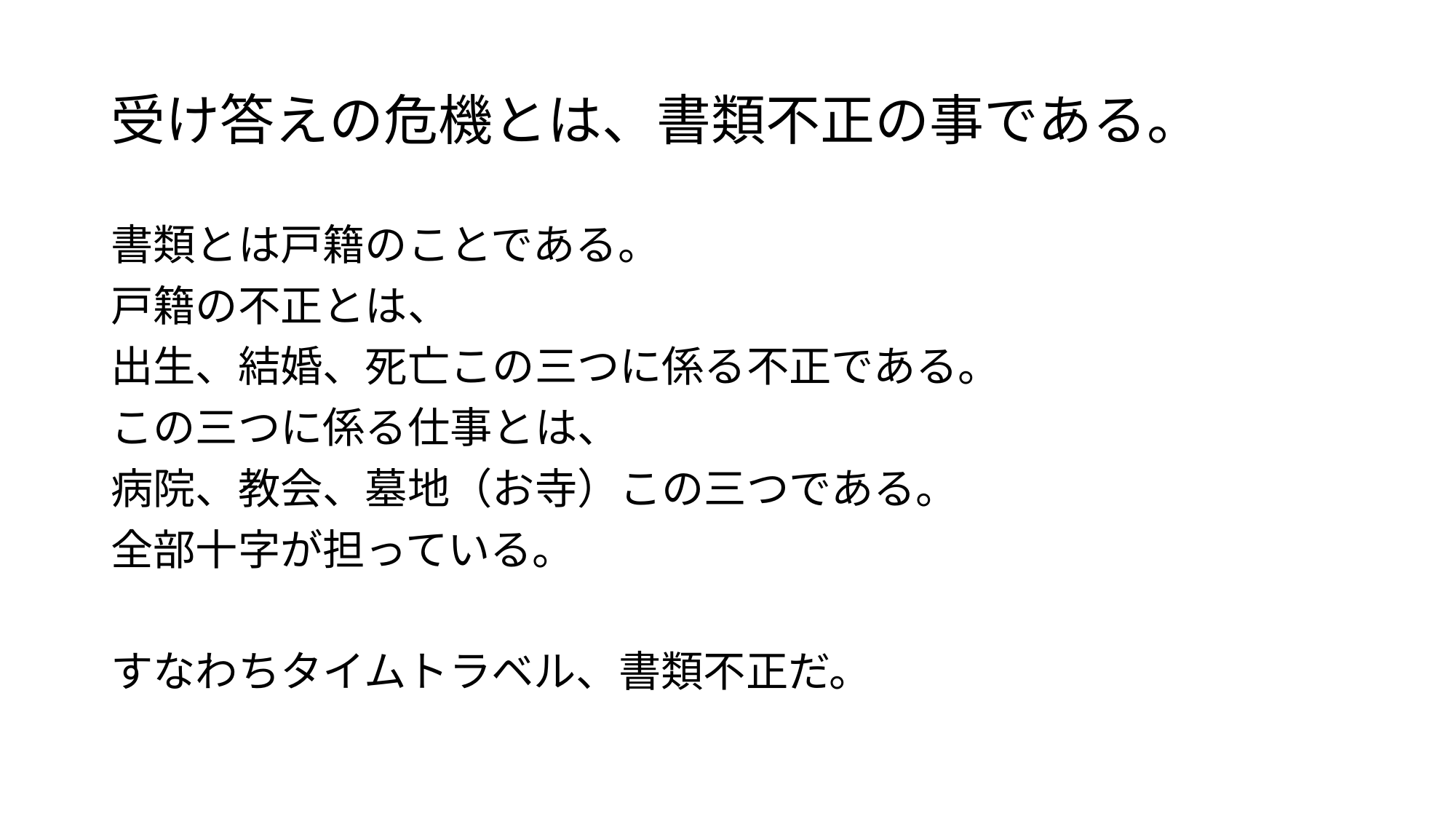

# 受け答えの危機とは、書類不正の事である。
書類とは戸籍のことである。
戸籍の不正とは、
出生、結婚、死亡この三つに係る不正である。
この三つに係る仕事とは、
病院、教会、墓地（お寺）この三つである。
全部十字が担っている。

すなわちタイムトラベル、書類不正だ。